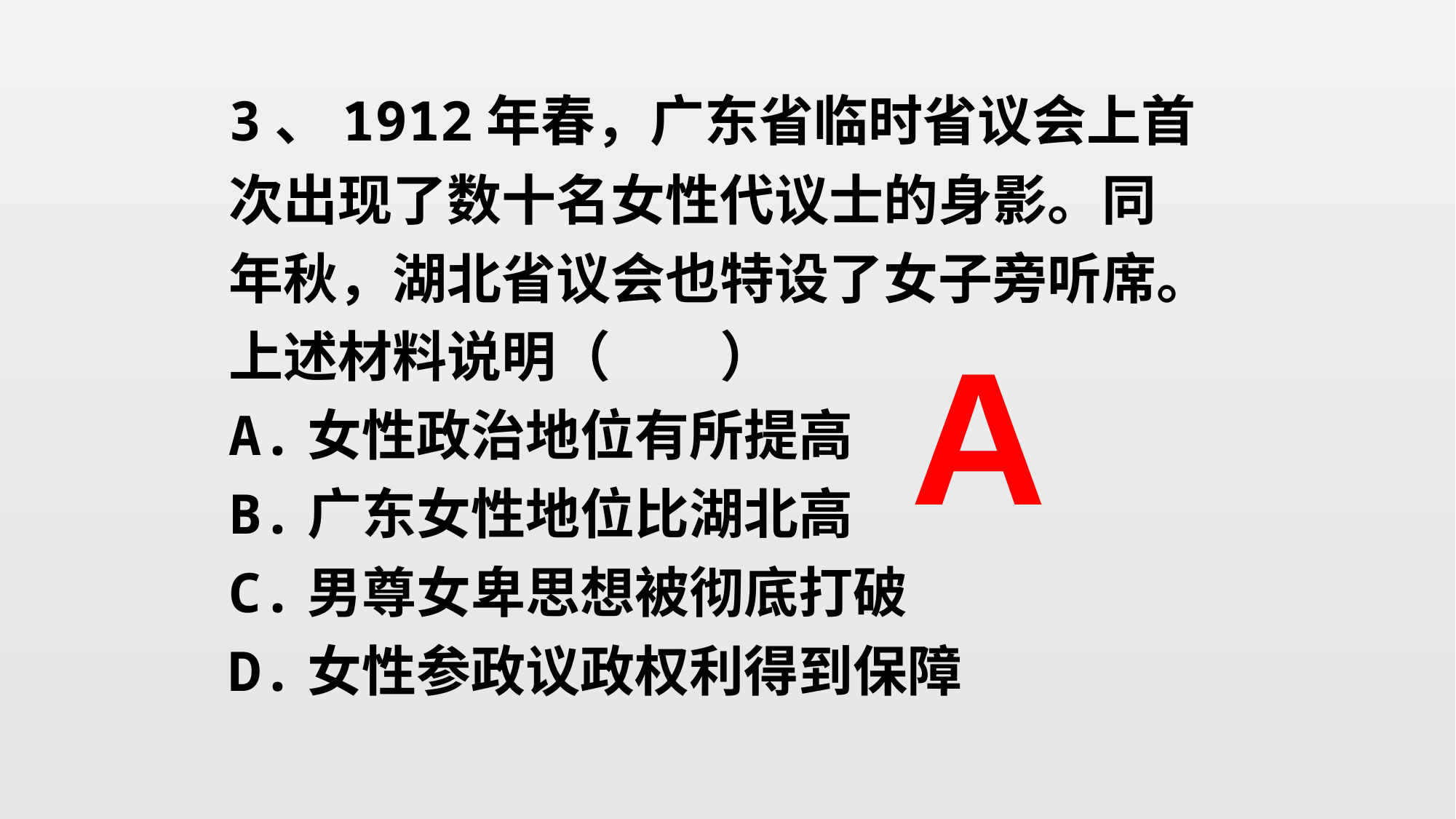

3、1912年春，广东省临时省议会上首次出现了数十名女性代议士的身影。同年秋，湖北省议会也特设了女子旁听席。上述材料说明（　　）
A.女性政治地位有所提高
B.广东女性地位比湖北高
C.男尊女卑思想被彻底打破
D.女性参政议政权利得到保障
A